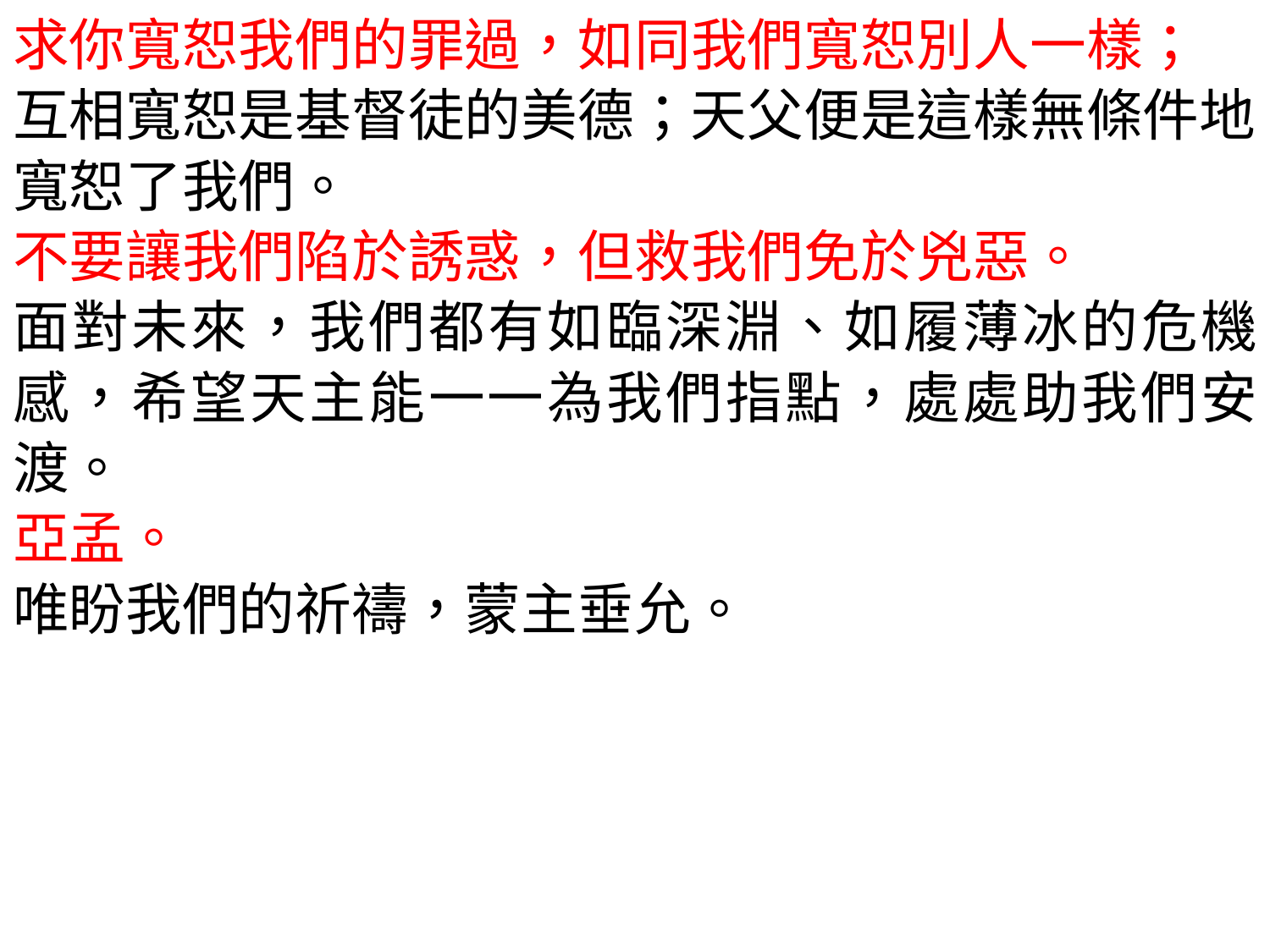

求你寬恕我們的罪過，如同我們寬恕別人一樣；
互相寬恕是基督徒的美德；天父便是這樣無條件地寬恕了我們。
不要讓我們陷於誘惑，但救我們免於兇惡。
面對未來，我們都有如臨深淵、如履薄冰的危機感，希望天主能一一為我們指點，處處助我們安渡。
亞孟。
唯盼我們的祈禱，蒙主垂允。